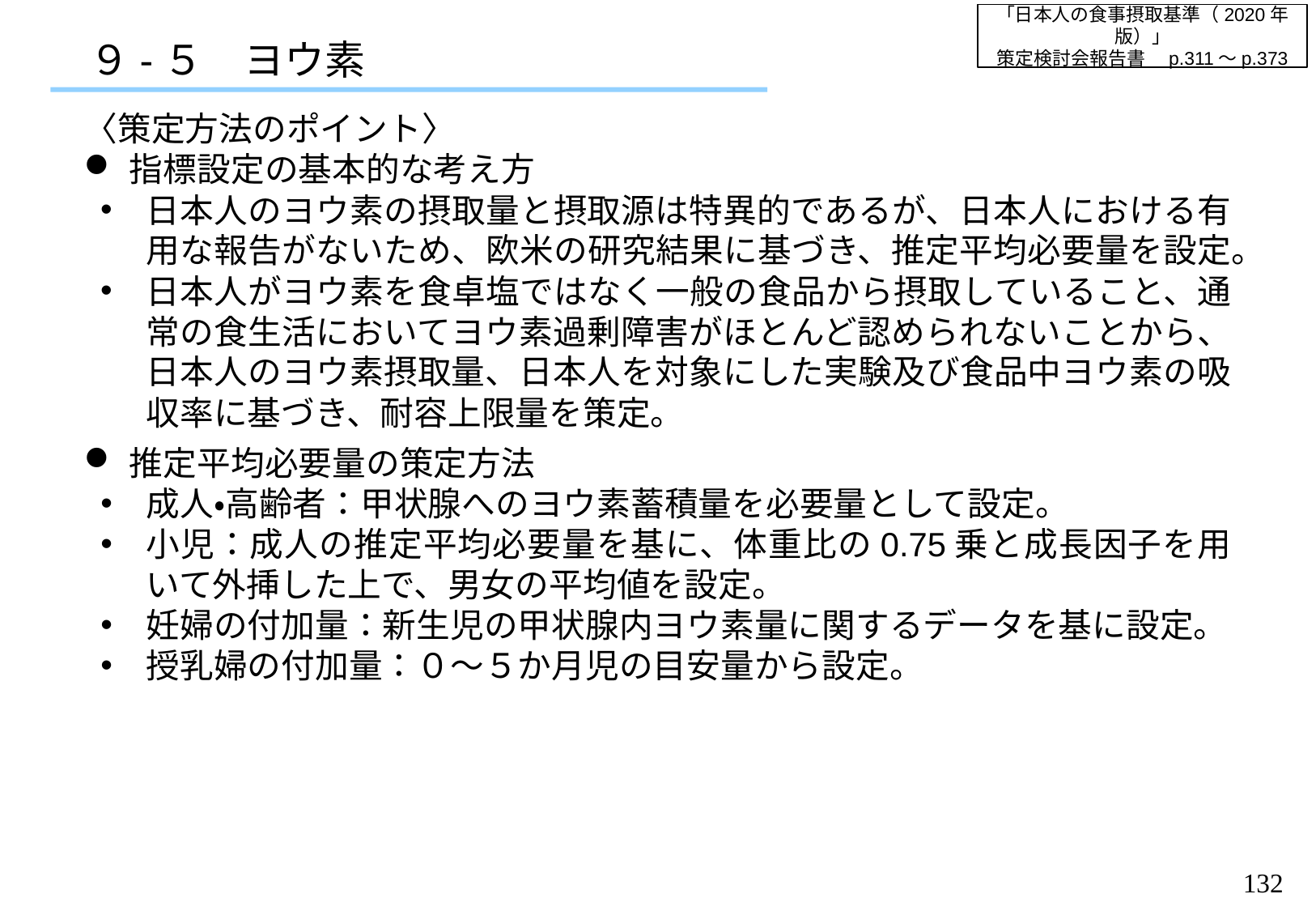

「日本人の食事摂取基準（2020年版）」
策定検討会報告書　p.311～p.373
９-５　ヨウ素

〈策定方法のポイント〉
指標設定の基本的な考え方
日本人のヨウ素の摂取量と摂取源は特異的であるが、日本人における有用な報告がないため、欧米の研究結果に基づき、推定平均必要量を設定。
日本人がヨウ素を食卓塩ではなく一般の食品から摂取していること、通常の食生活においてヨウ素過剰障害がほとんど認められないことから、日本人のヨウ素摂取量、日本人を対象にした実験及び食品中ヨウ素の吸収率に基づき、耐容上限量を策定。
推定平均必要量の策定方法
成人・高齢者：甲状腺へのヨウ素蓄積量を必要量として設定。
小児：成人の推定平均必要量を基に、体重比の0.75乗と成長因子を用いて外挿した上で、男女の平均値を設定。
妊婦の付加量：新生児の甲状腺内ヨウ素量に関するデータを基に設定。
授乳婦の付加量：０～５か月児の目安量から設定。
132